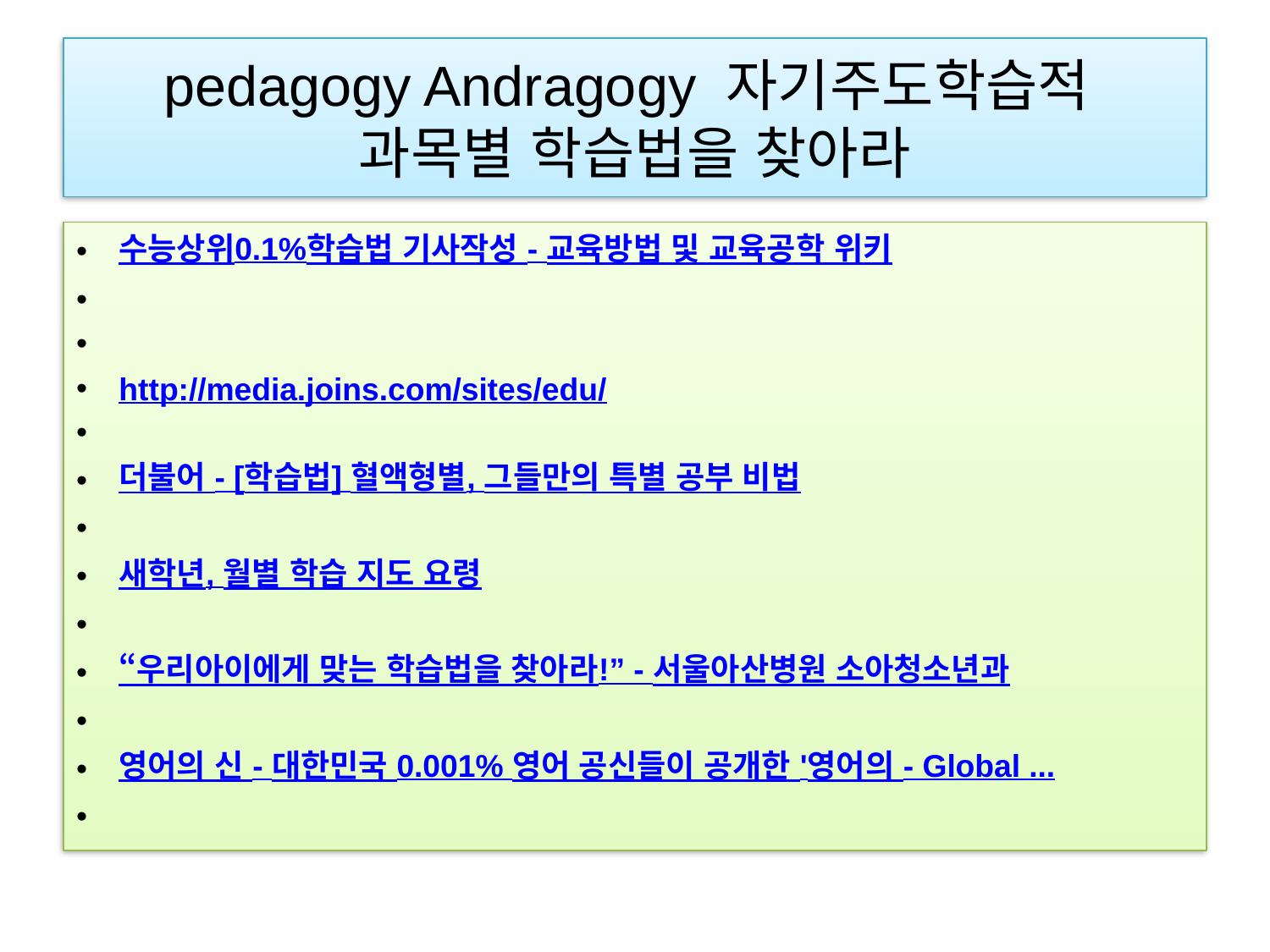

# pedagogy Andragogy 자기주도학습적 과목별 학습법을 찾아라
수능상위0.1%학습법 기사작성 - 교육방법 및 교육공학 위키

http://media.joins.com/sites/edu/

더불어 - [학습법] 혈액형별, 그들만의 특별 공부 비법

새학년, 월별 학습 지도 요령

“우리아이에게 맞는 학습법을 찾아라!” - 서울아산병원 소아청소년과

영어의 신 - 대한민국 0.001% 영어 공신들이 공개한 '영어의 - Global ...